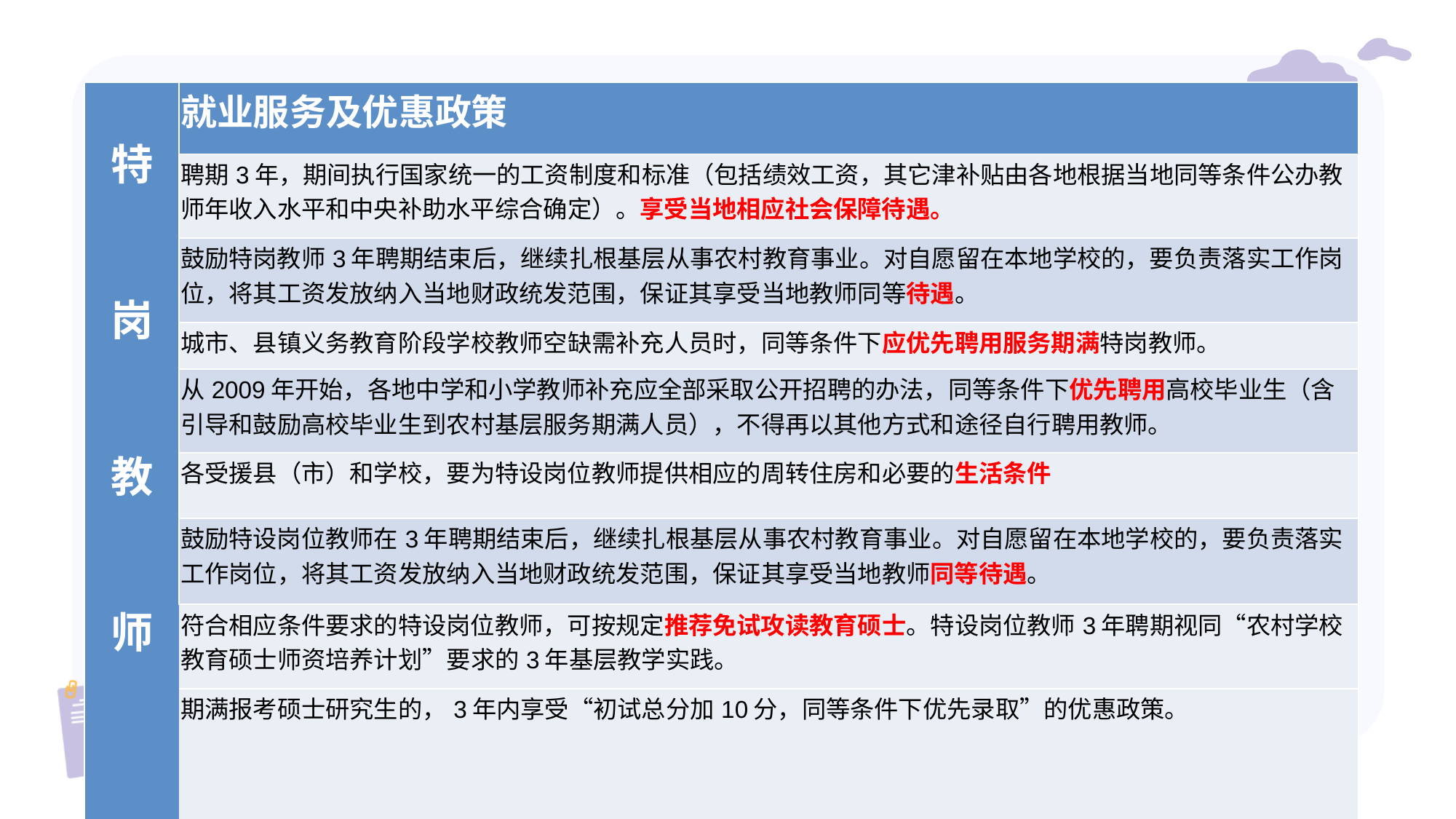

| 特 岗 教 师 | 就业服务及优惠政策 |
| --- | --- |
|  | 聘期3年，期间执行国家统一的工资制度和标准（包括绩效工资，其它津补贴由各地根据当地同等条件公办教师年收入水平和中央补助水平综合确定）。享受当地相应社会保障待遇。 |
|  | 鼓励特岗教师3年聘期结束后，继续扎根基层从事农村教育事业。对自愿留在本地学校的，要负责落实工作岗位，将其工资发放纳入当地财政统发范围，保证其享受当地教师同等待遇。 |
|  | 城市、县镇义务教育阶段学校教师空缺需补充人员时，同等条件下应优先聘用服务期满特岗教师。 |
|  | 从2009年开始，各地中学和小学教师补充应全部采取公开招聘的办法，同等条件下优先聘用高校毕业生（含引导和鼓励高校毕业生到农村基层服务期满人员），不得再以其他方式和途径自行聘用教师。 |
|  | 各受援县（市）和学校，要为特设岗位教师提供相应的周转住房和必要的生活条件 |
|  | 鼓励特设岗位教师在3年聘期结束后，继续扎根基层从事农村教育事业。对自愿留在本地学校的，要负责落实工作岗位，将其工资发放纳入当地财政统发范围，保证其享受当地教师同等待遇。 |
|  | 符合相应条件要求的特设岗位教师，可按规定推荐免试攻读教育硕士。特设岗位教师3年聘期视同“农村学校教育硕士师资培养计划”要求的3年基层教学实践。 |
|  | 期满报考硕士研究生的，3年内享受“初试总分加10分，同等条件下优先录取”的优惠政策。 |